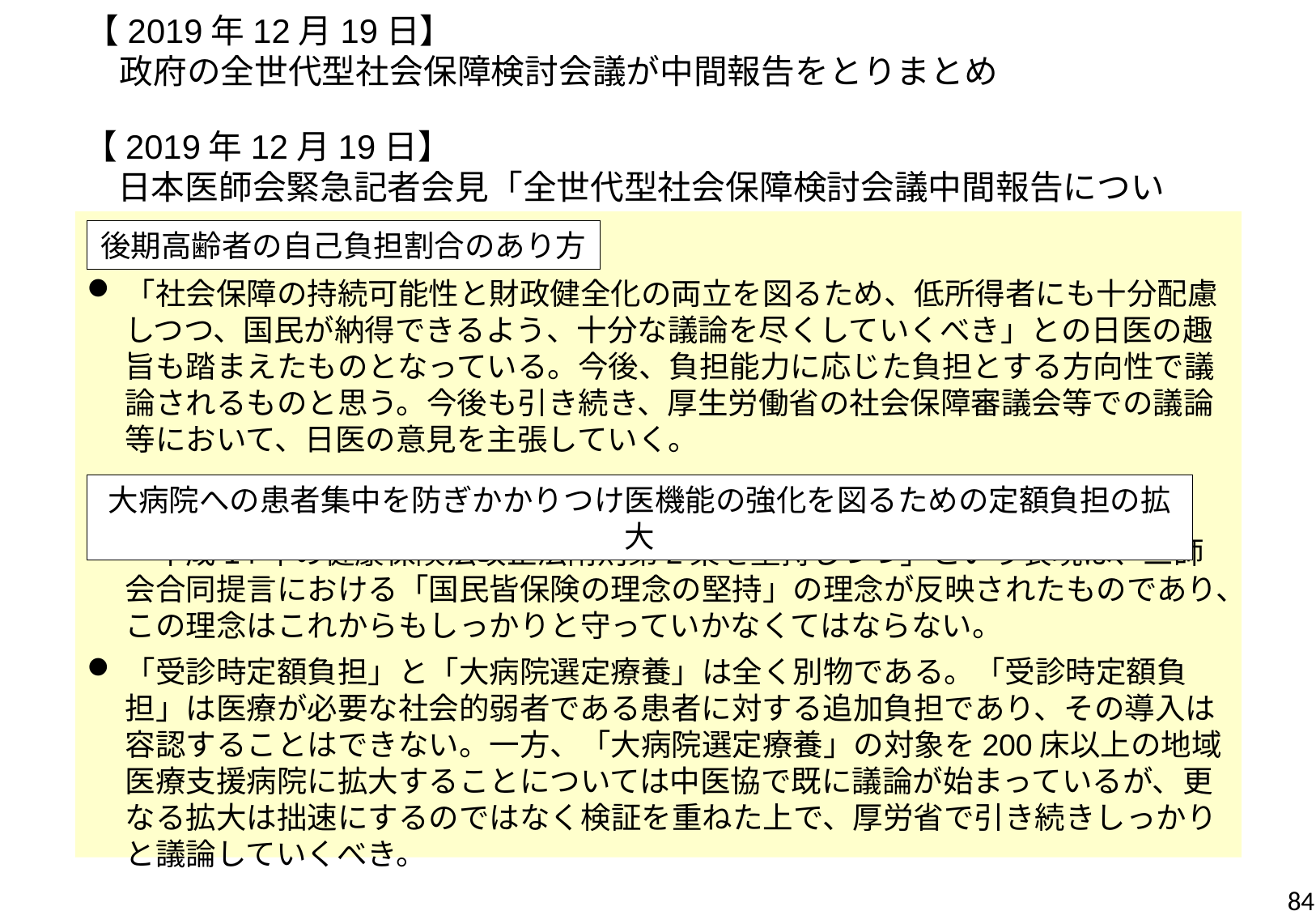

【2019年12月19日】
　政府の全世代型社会保障検討会議が中間報告をとりまとめ
【2019年12月19日】
　日本医師会緊急記者会見「全世代型社会保障検討会議中間報告について」

「社会保障の持続可能性と財政健全化の両立を図るため、低所得者にも十分配慮しつつ、国民が納得できるよう、十分な議論を尽くしていくべき」との日医の趣旨も踏まえたものとなっている。今後、負担能力に応じた負担とする方向性で議論されるものと思う。今後も引き続き、厚生労働省の社会保障審議会等での議論等において、日医の意見を主張していく。

「平成14年の健康保険法改正法附則第2条を堅持しつつ」という表現は、三師会合同提言における「国民皆保険の理念の堅持」の理念が反映されたものであり、この理念はこれからもしっかりと守っていかなくてはならない。
「受診時定額負担」と「大病院選定療養」は全く別物である。「受診時定額負担」は医療が必要な社会的弱者である患者に対する追加負担であり、その導入は容認することはできない。一方、「大病院選定療養」の対象を200床以上の地域医療支援病院に拡大することについては中医協で既に議論が始まっているが、更なる拡大は拙速にするのではなく検証を重ねた上で、厚労省で引き続きしっかりと議論していくべき。

後期高齢者の自己負担割合のあり方
大病院への患者集中を防ぎかかりつけ医機能の強化を図るための定額負担の拡大
84